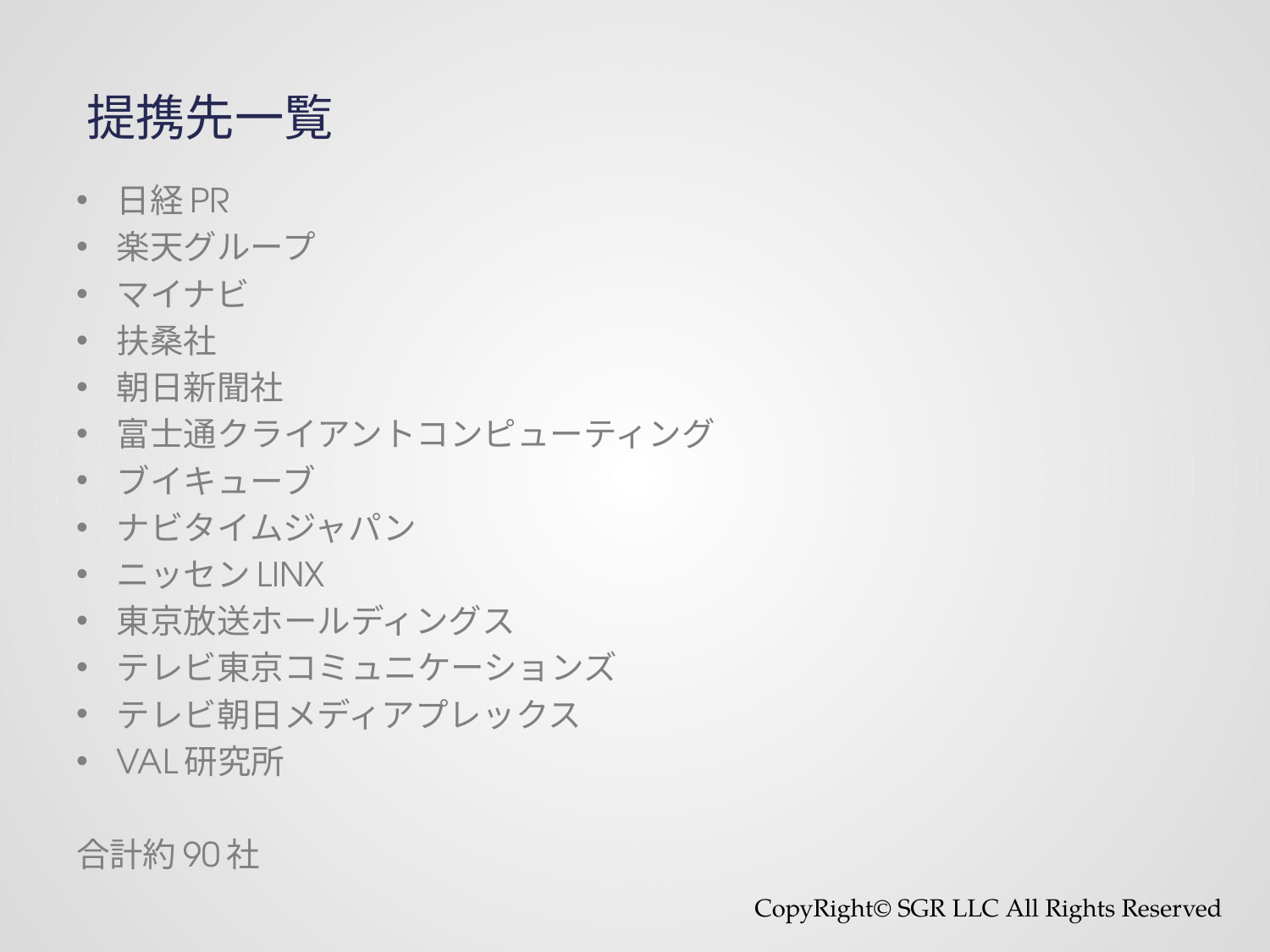

# 提携先一覧
日経PR
楽天グループ
マイナビ
扶桑社
朝日新聞社
富士通クライアントコンピューティング
ブイキューブ
ナビタイムジャパン
ニッセンLINX
東京放送ホールディングス
テレビ東京コミュニケーションズ
テレビ朝日メディアプレックス
VAL研究所

合計約90社

CopyRight© SGR LLC All Rights Reserved